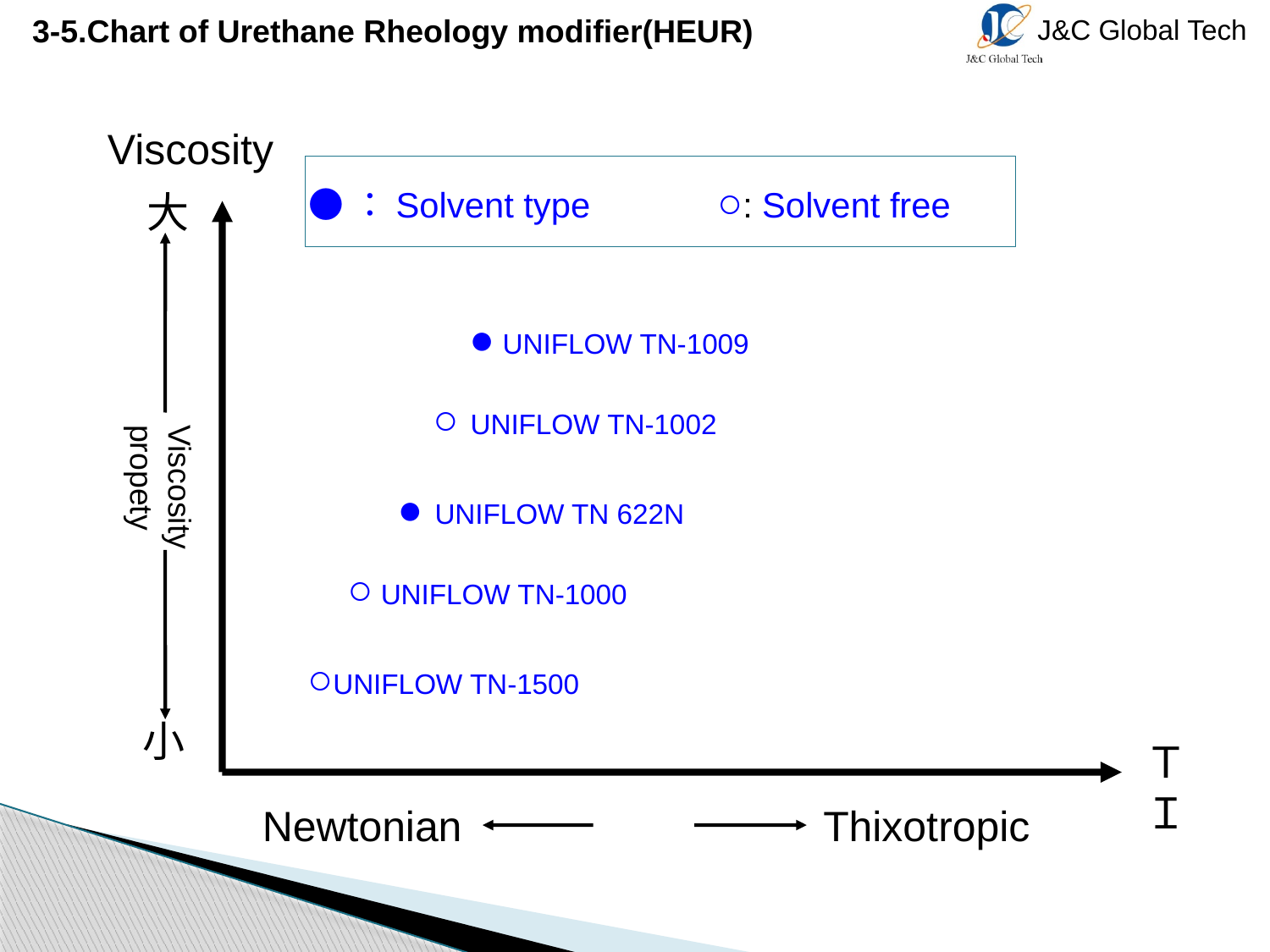

3-5.Chart of Urethane Rheology modifier(HEUR)
Viscosity

    ●：Solvent type             ○: Solvent free
大

Viscosity propety

小

 ● UNIFLOW TN-1009
○ UNIFLOW TN-1002
● UNIFLOW TN 622N

○ UNIFLOW TN-1000
○UNIFLOW TN-1500
ＴＩ
Newtonian
Thixotropic